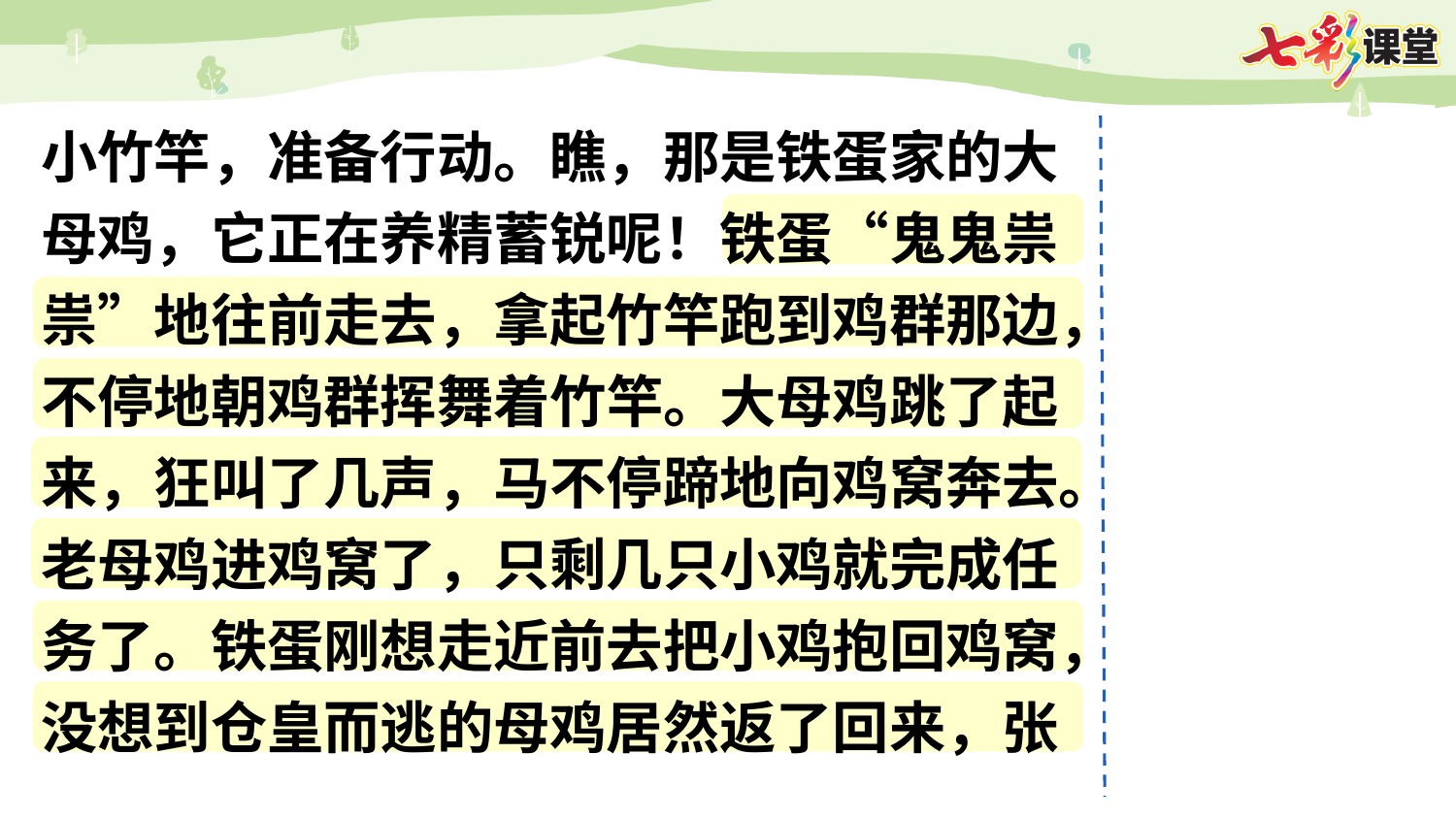

小竹竿，准备行动。瞧，那是铁蛋家的大母鸡，它正在养精蓄锐呢！铁蛋“鬼鬼祟祟”地往前走去，拿起竹竿跑到鸡群那边，不停地朝鸡群挥舞着竹竿。大母鸡跳了起来，狂叫了几声，马不停蹄地向鸡窝奔去。老母鸡进鸡窝了，只剩几只小鸡就完成任务了。铁蛋刚想走近前去把小鸡抱回鸡窝，没想到仓皇而逃的母鸡居然返了回来，张